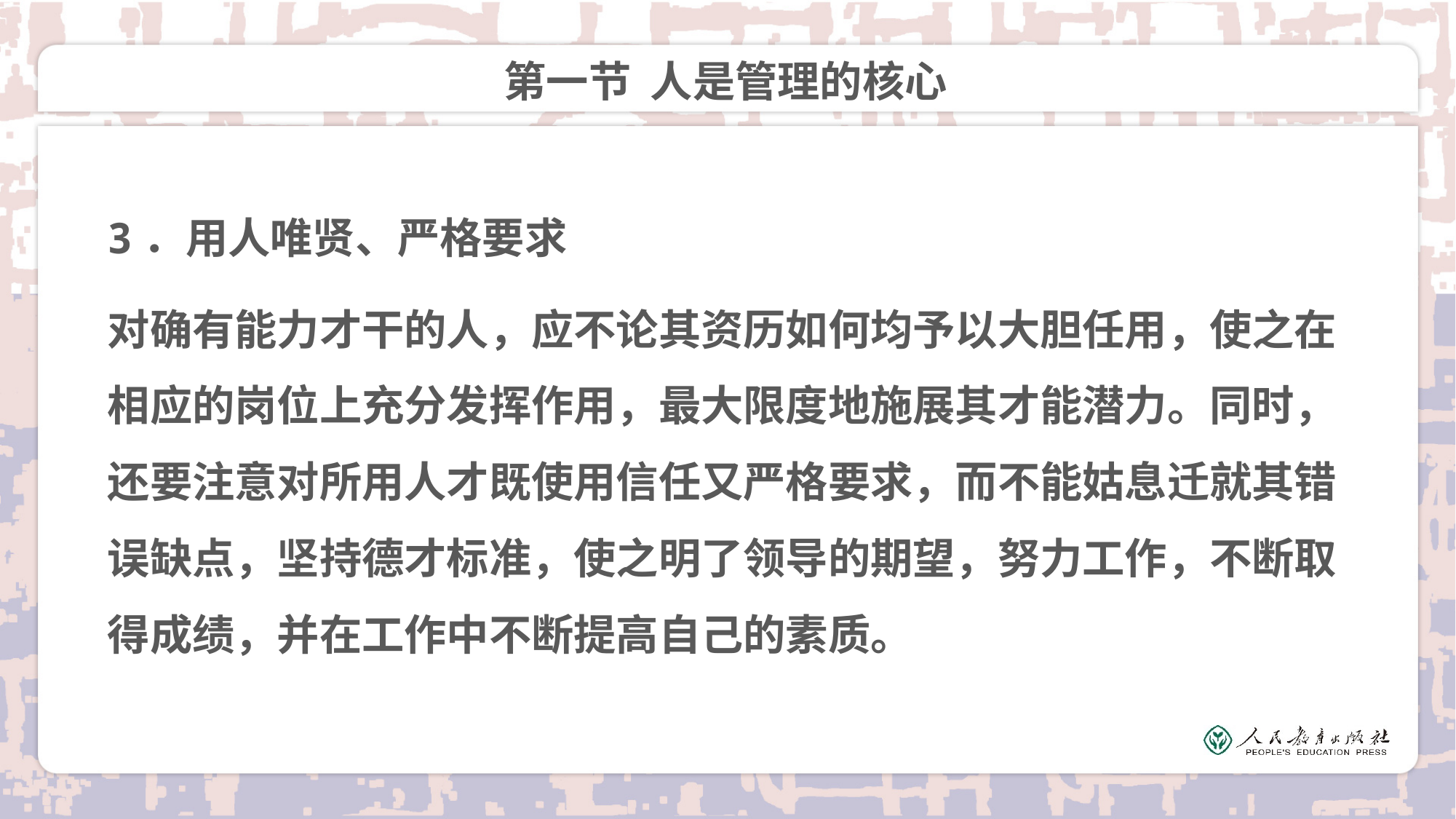

# 第一节  人是管理的核心
3．用人唯贤、严格要求
对确有能力才干的人，应不论其资历如何均予以大胆任用，使之在相应的岗位上充分发挥作用，最大限度地施展其才能潜力。同时，还要注意对所用人才既使用信任又严格要求，而不能姑息迁就其错误缺点，坚持德才标准，使之明了领导的期望，努力工作，不断取得成绩，并在工作中不断提高自己的素质。